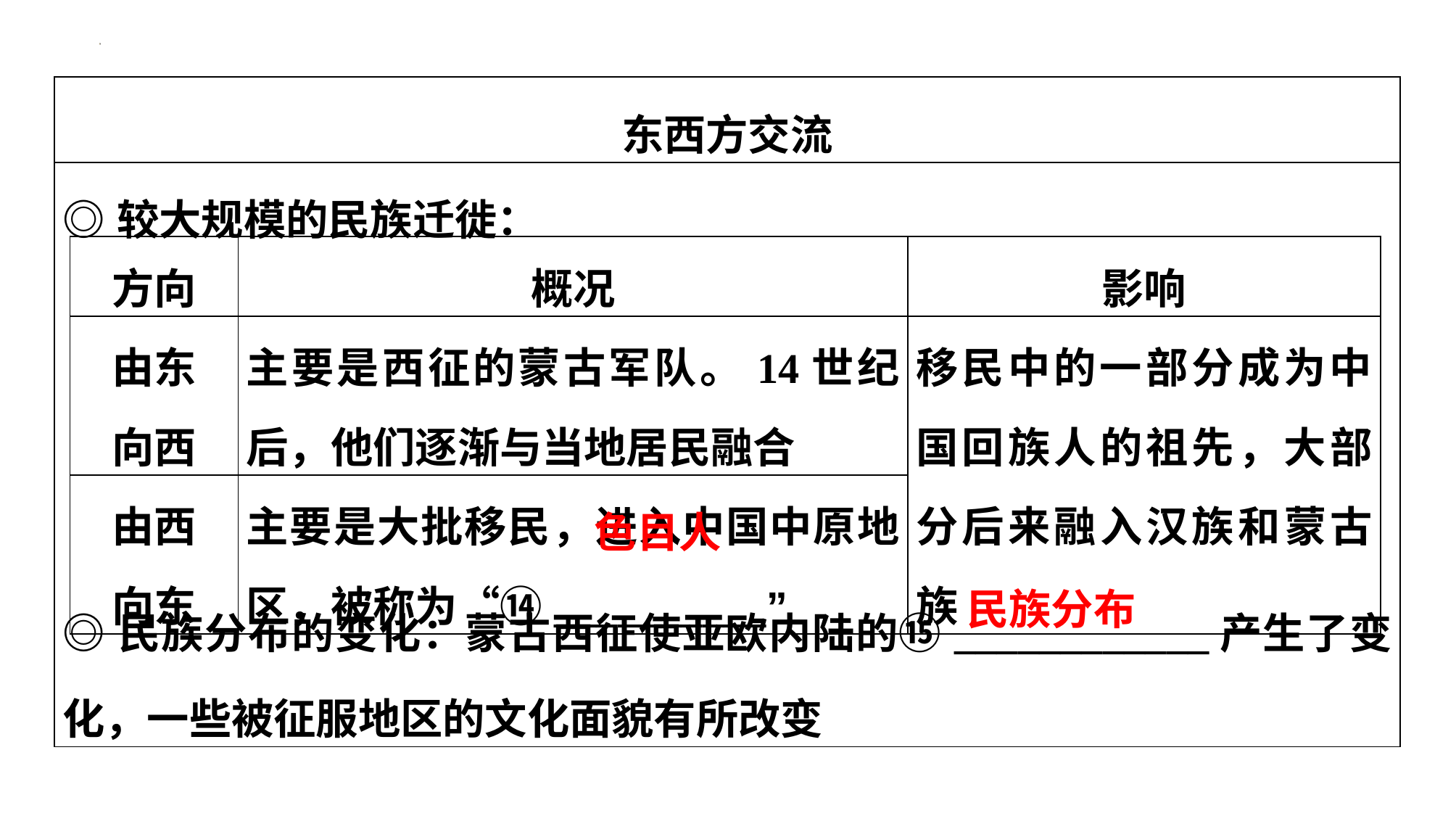

| 东西方交流 |
| --- |
| ◎较大规模的民族迁徙：           ◎民族分布的变化：蒙古西征使亚欧内陆的⑮\_\_\_\_\_\_\_\_\_\_\_\_产生了变化，一些被征服地区的文化面貌有所改变 |
| 方向 | 概况 | 影响 |
| --- | --- | --- |
| 由东 向西 | 主要是西征的蒙古军队。14世纪后，他们逐渐与当地居民融合 | 移民中的一部分成为中国回族人的祖先，大部分后来融入汉族和蒙古族 |
| 由西 向东 | 主要是大批移民，进入中国中原地区，被称为“⑭\_\_\_\_\_\_\_\_\_\_” |  |
色目人
民族分布